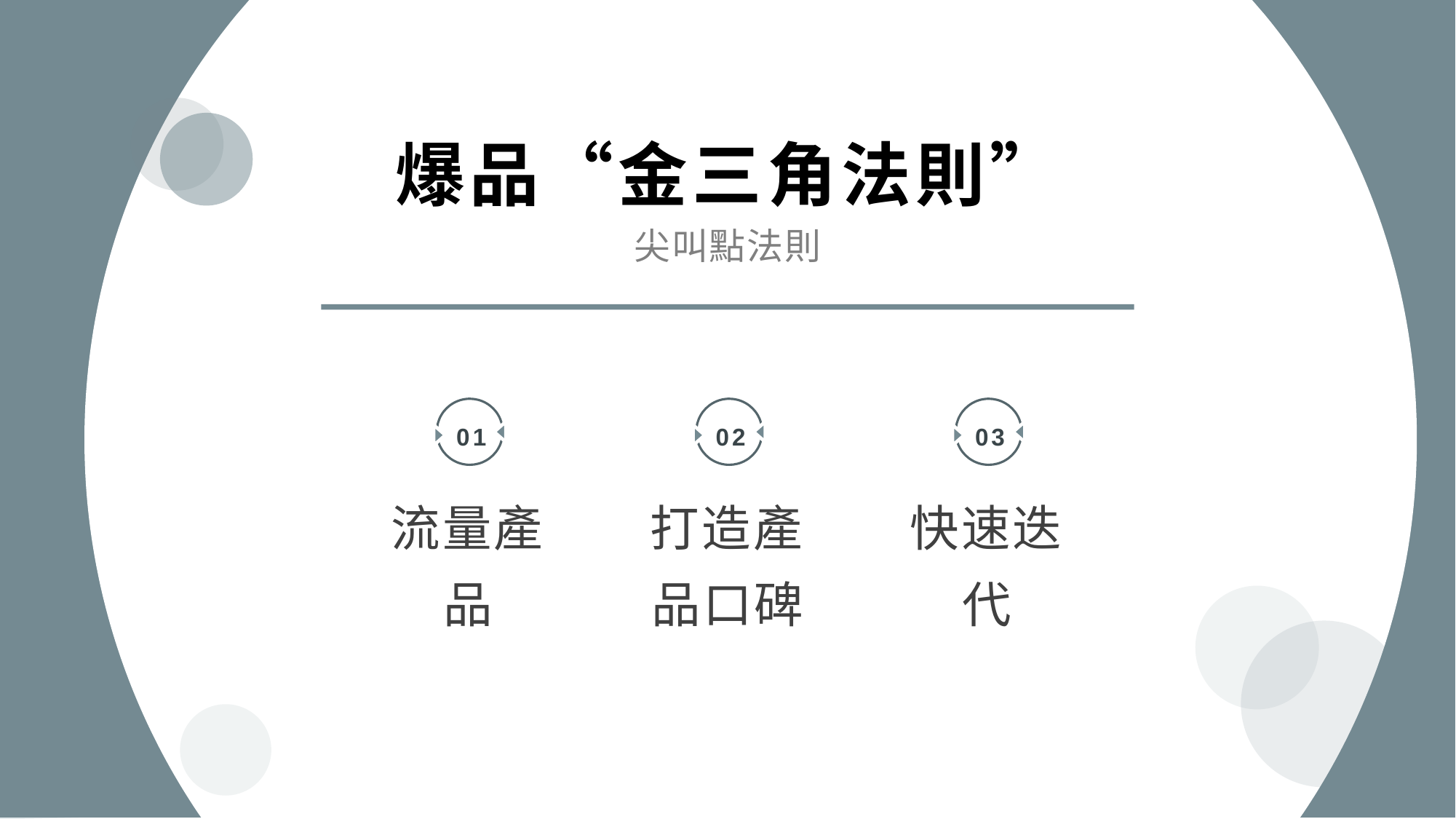

爆品“金三角法則”
尖叫點法則

01
02
03

流量產品
打造產品口碑
快速迭代